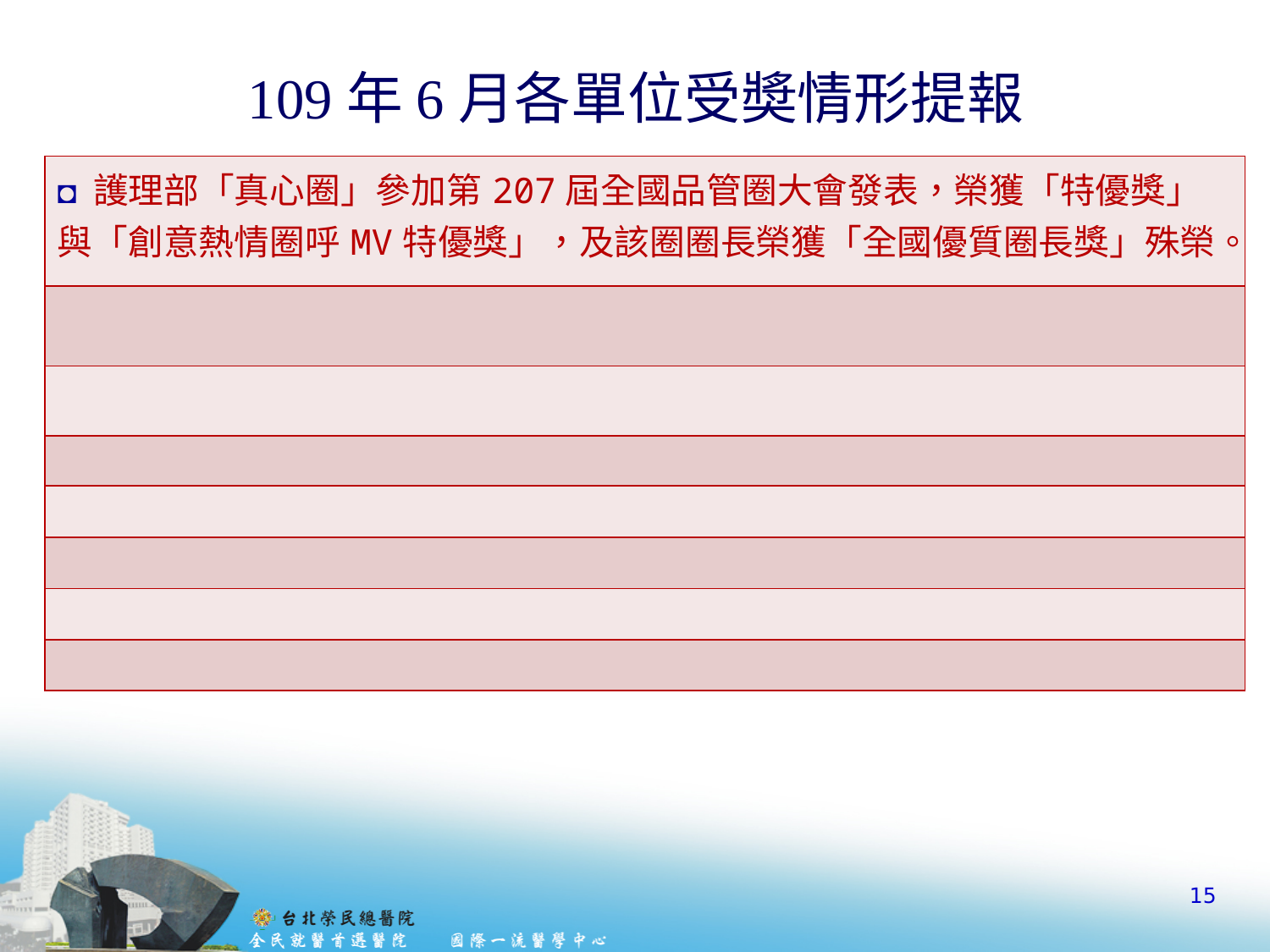

# 109年6月各單位受奬情形提報
| ◘ 護理部「真心圈」參加第207屆全國品管圈大會發表，榮獲「特優獎」與「創意熱情圈呼MV特優獎」，及該圈圈長榮獲「全國優質圈長獎」殊榮。 |
| --- |
|  |
|  |
|  |
|  |
|  |
|  |
|  |
15